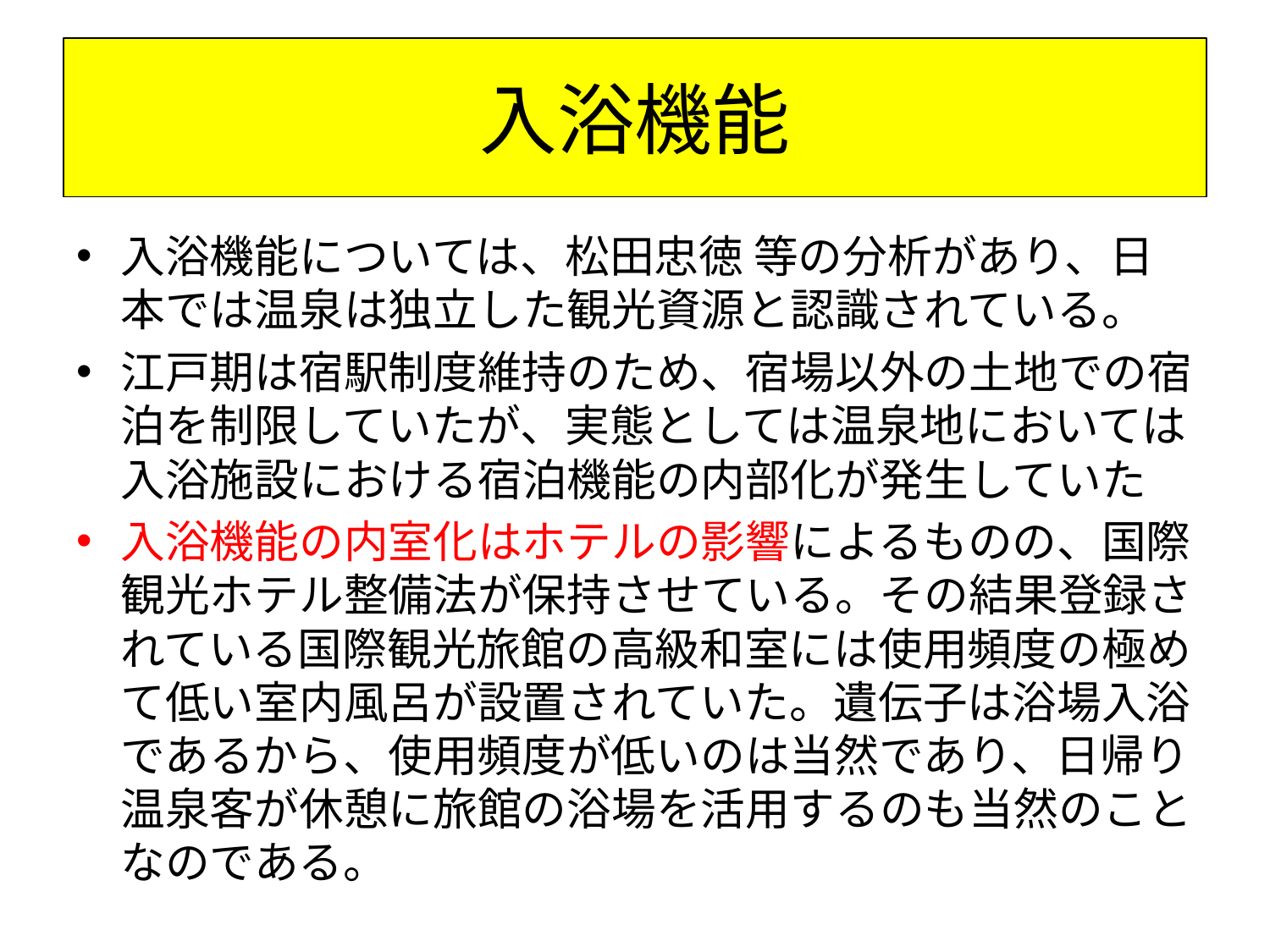

# 入浴機能
入浴機能については、松田忠徳 等の分析があり、日本では温泉は独立した観光資源と認識されている。
江戸期は宿駅制度維持のため、宿場以外の土地での宿泊を制限していたが、実態としては温泉地においては入浴施設における宿泊機能の内部化が発生していた
入浴機能の内室化はホテルの影響によるものの、国際観光ホテル整備法が保持させている。その結果登録されている国際観光旅館の高級和室には使用頻度の極めて低い室内風呂が設置されていた。遺伝子は浴場入浴であるから、使用頻度が低いのは当然であり、日帰り温泉客が休憩に旅館の浴場を活用するのも当然のことなのである。